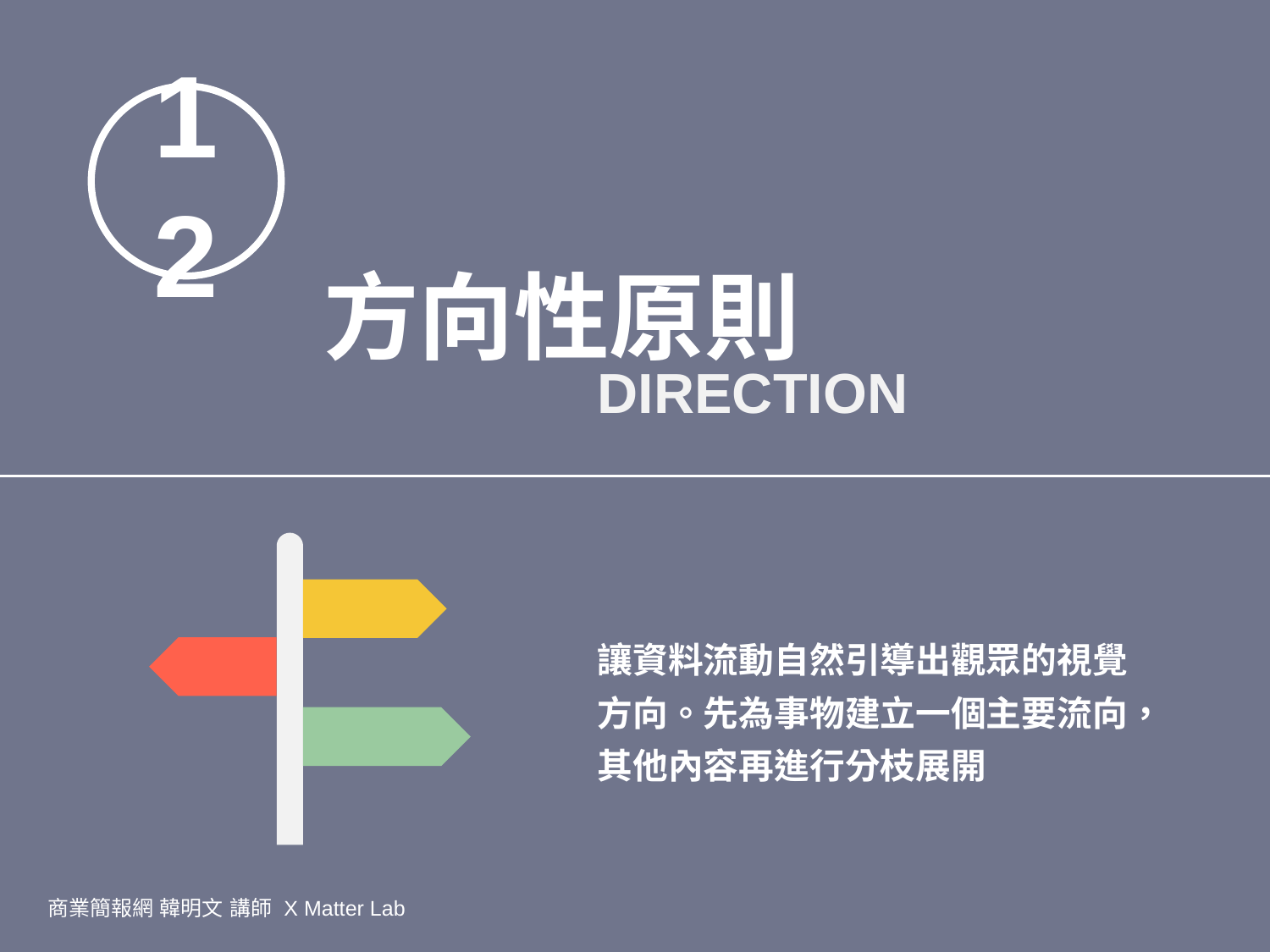

12
方向性原則
DIRECTION

讓資料流動自然引導出觀眾的視覺方向。先為事物建立一個主要流向，其他內容再進行分枝展開

商業簡報網 韓明文 講師 X Matter Lab